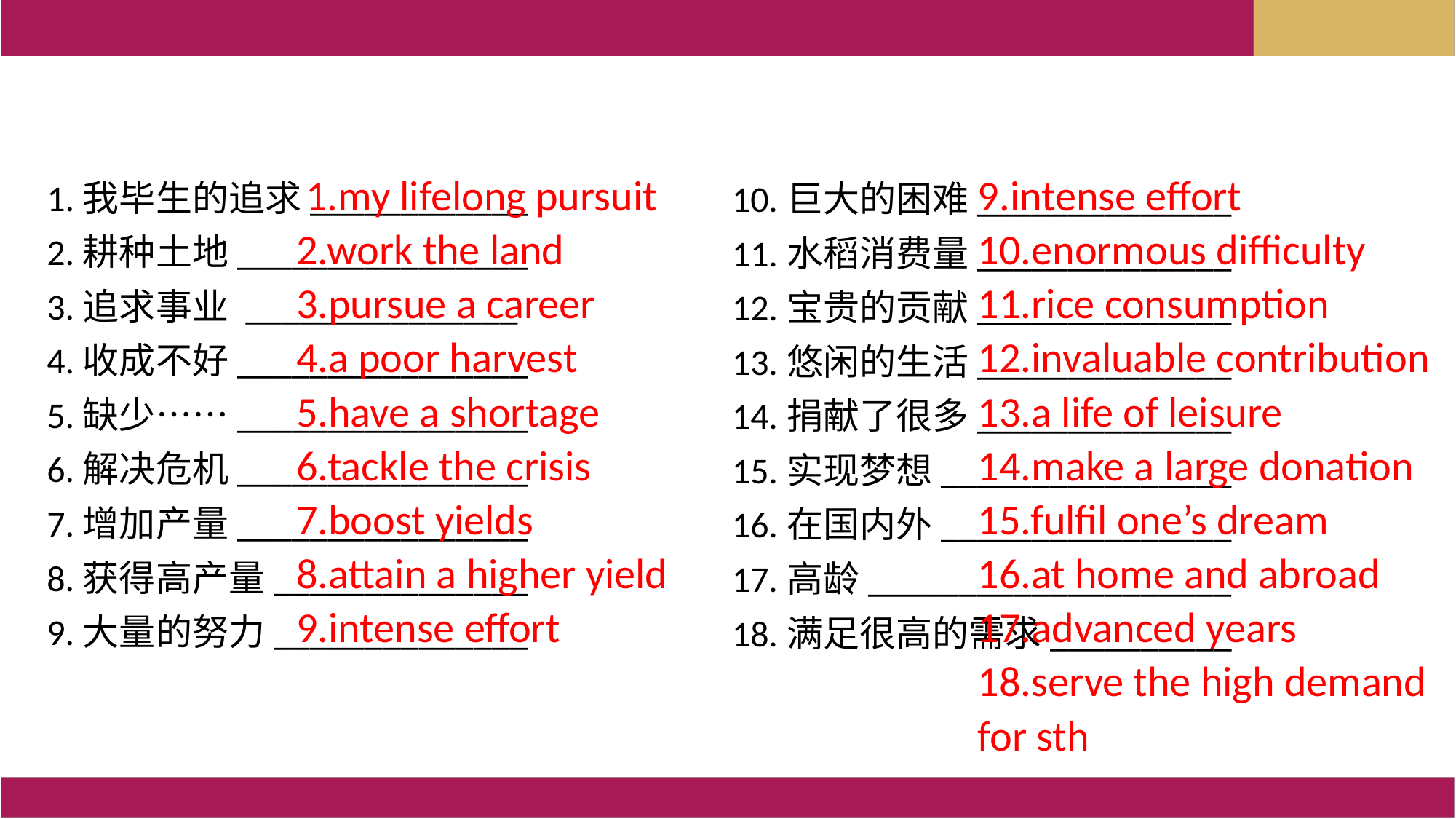

1.我毕生的追求____________
2.耕种土地________________
3.追求事业 _______________
4.收成不好________________
5.缺少……________________
6.解决危机________________
7.增加产量________________
8.获得高产量______________
9.大量的努力______________

 1.my lifelong pursuit
2.work the land
3.pursue a career
4.a poor harvest
5.have a shortage
6.tackle the crisis
7.boost yields
8.attain a higher yield
9.intense effort

10.巨大的困难______________
11.水稻消费量______________
12.宝贵的贡献______________
13.悠闲的生活______________
14.捐献了很多______________
15.实现梦想________________
16.在国内外________________
17.高龄____________________
18.满足很高的需求__________
9.intense effort
10.enormous difficulty
11.rice consumption
12.invaluable contribution
13.a life of leisure
14.make a large donation
15.fulfil one’s dream
16.at home and abroad
17.advanced years
18.serve the high demand
for sth